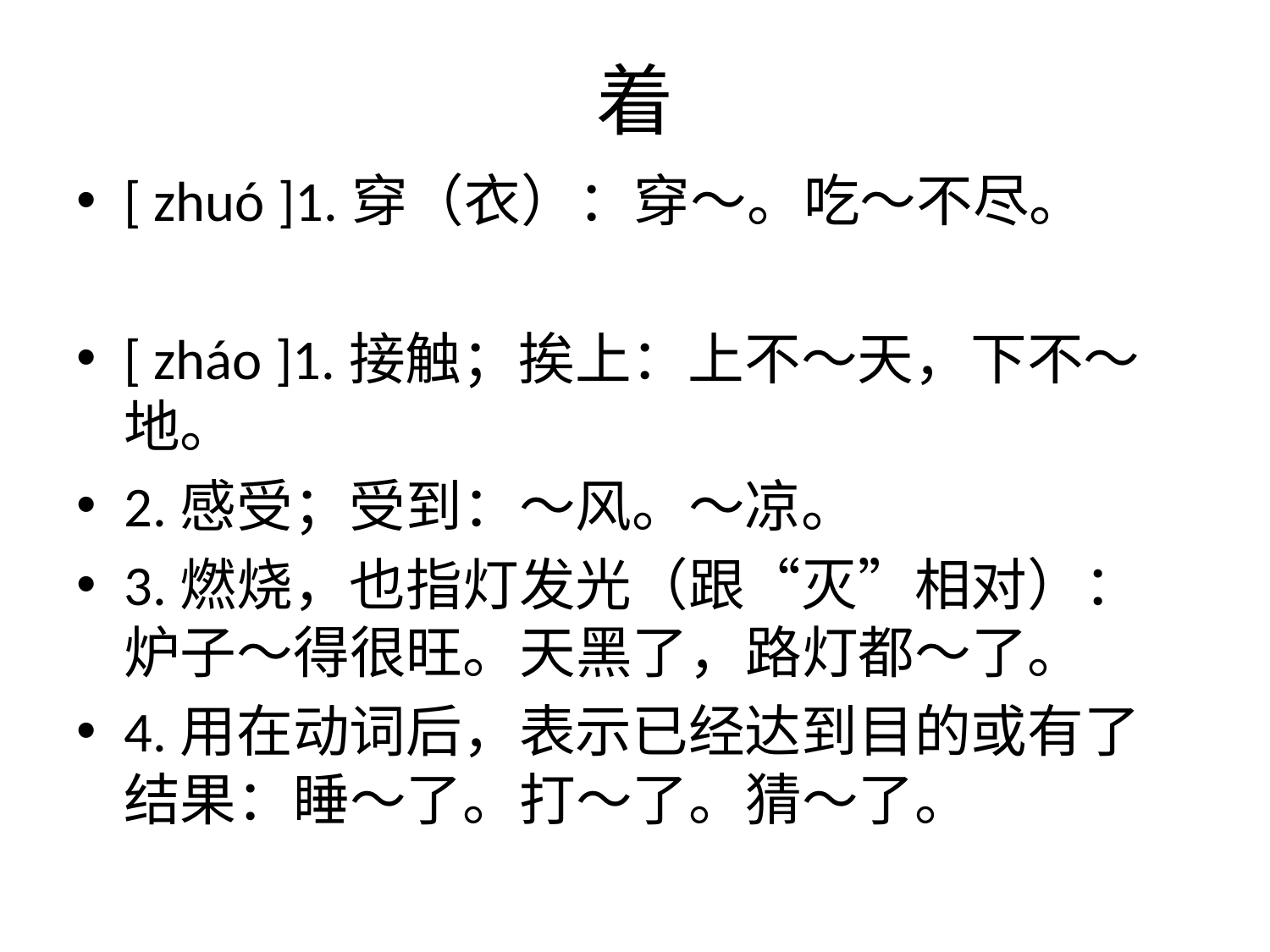

# 着
[ zhuó ]1.穿（衣）：穿～。吃～不尽。

[ zháo ]1.接触；挨上：上不～天，下不～地。
2.感受；受到：～风。～凉。
3.燃烧，也指灯发光（跟“灭”相对）：炉子～得很旺。天黑了，路灯都～了。
4.用在动词后，表示已经达到目的或有了结果：睡～了。打～了。猜～了。